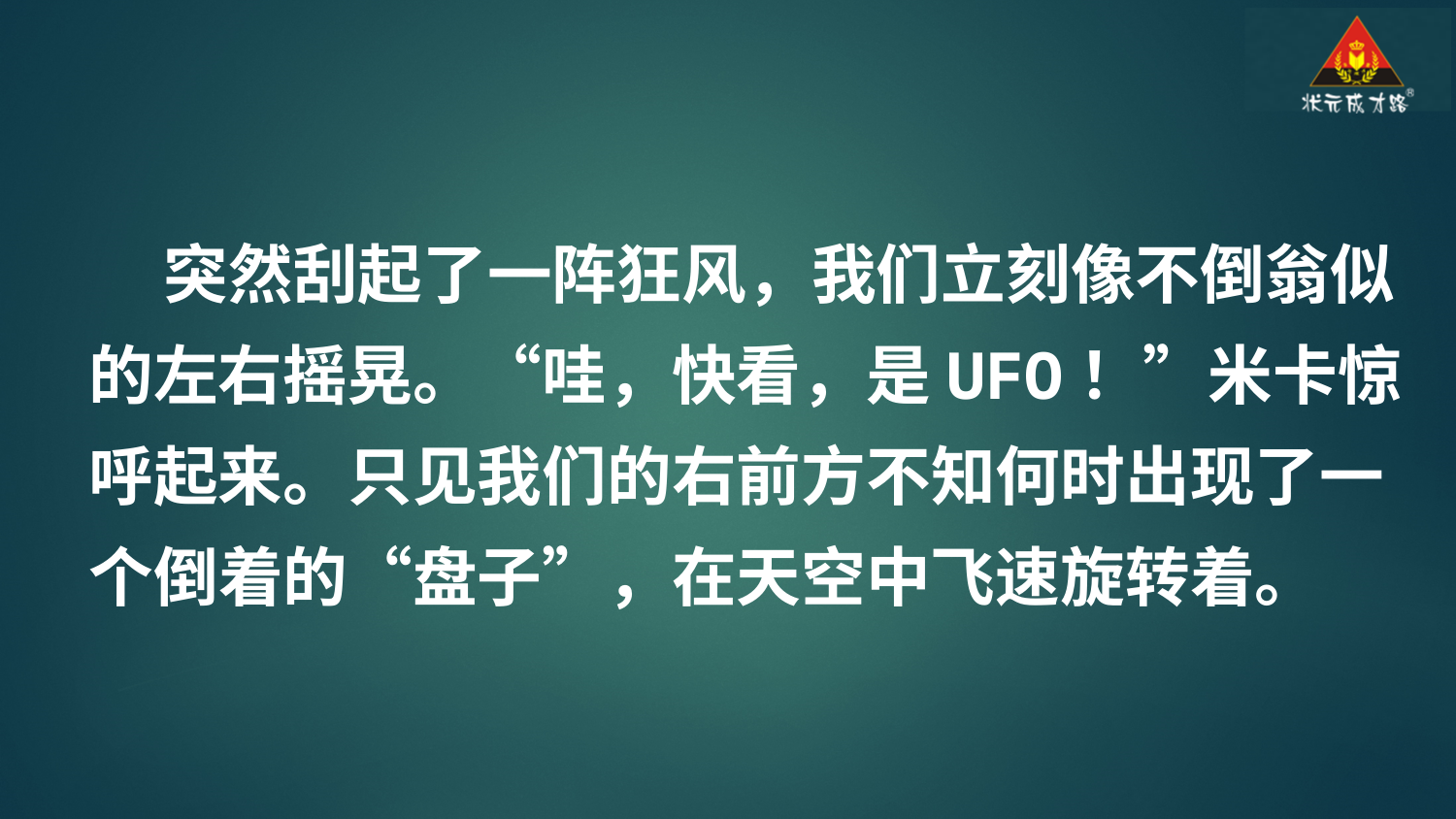

突然刮起了一阵狂风，我们立刻像不倒翁似的左右摇晃。“哇，快看，是UFO！”米卡惊呼起来。只见我们的右前方不知何时出现了一个倒着的“盘子”，在天空中飞速旋转着。